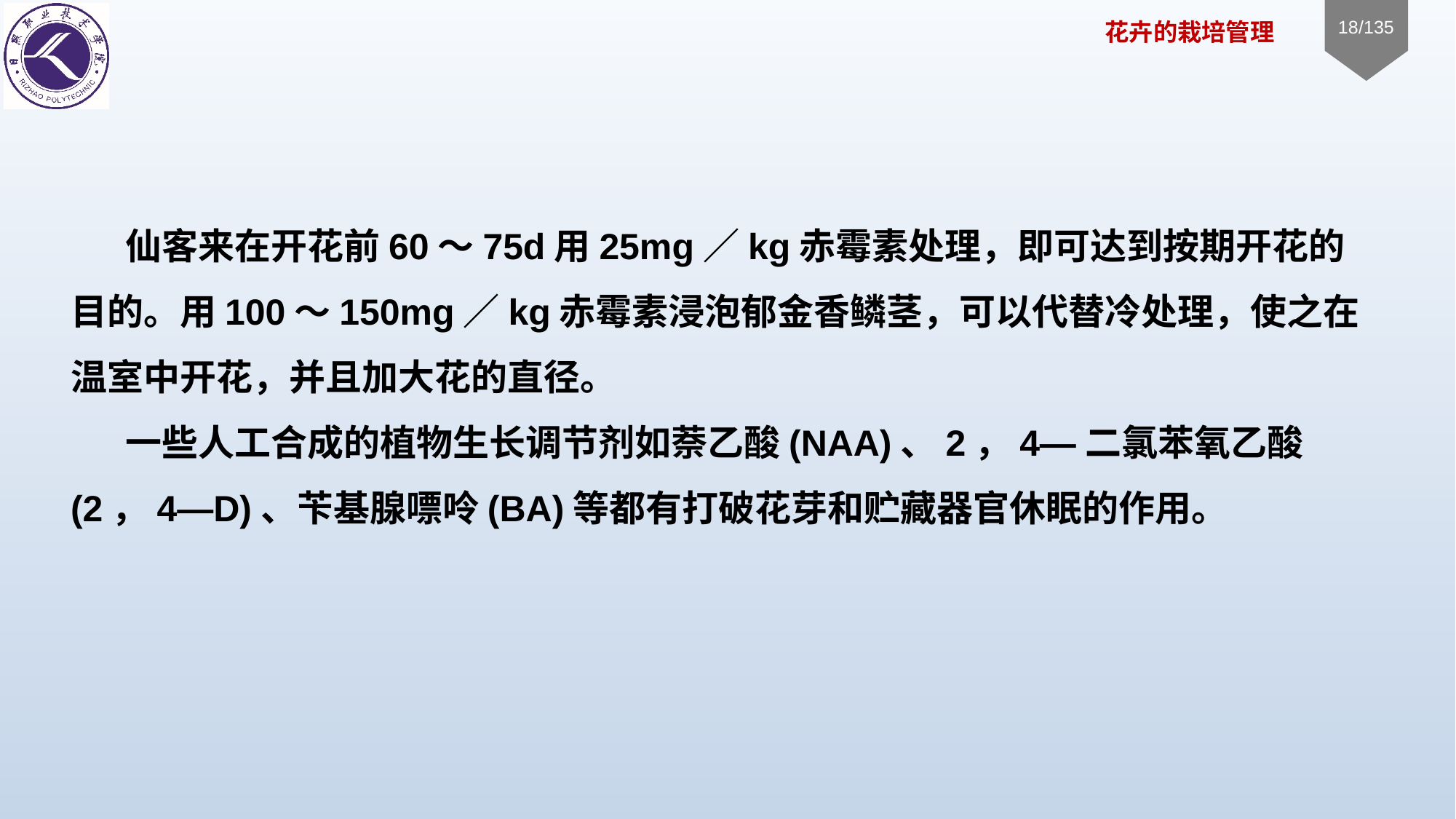

仙客来在开花前60～75d用25mg／kg赤霉素处理，即可达到按期开花的目的。用100～150mg／kg赤霉素浸泡郁金香鳞茎，可以代替冷处理，使之在温室中开花，并且加大花的直径。
一些人工合成的植物生长调节剂如萘乙酸(NAA)、2，4—二氯苯氧乙酸(2，4—D)、苄基腺嘌呤(BA)等都有打破花芽和贮藏器官休眠的作用。